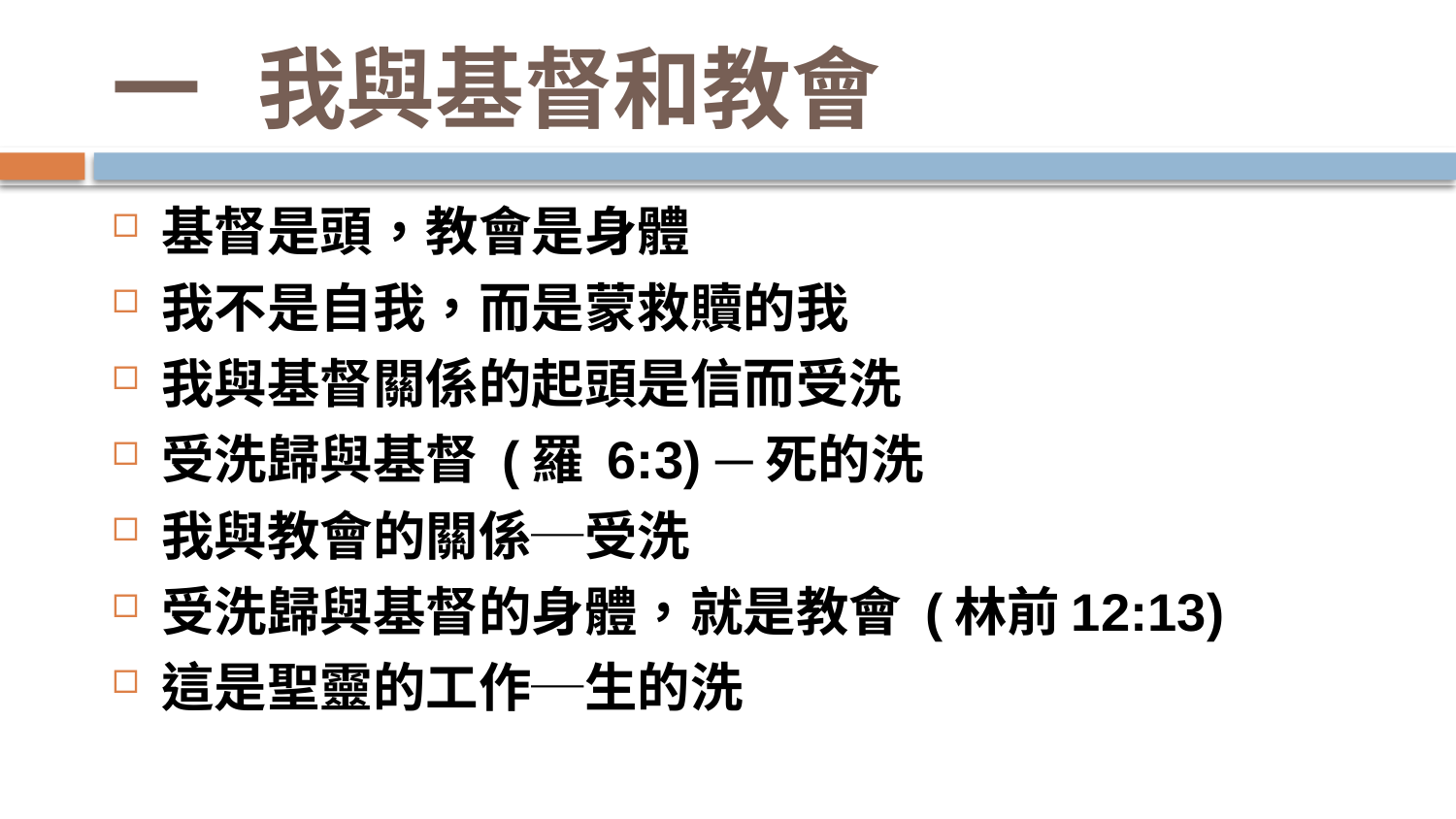

# 一	我與基督和教會
基督是頭，教會是身體
我不是自我，而是蒙救贖的我
我與基督關係的起頭是信而受洗
受洗歸與基督 (羅 6:3) ─死的洗
我與教會的關係─受洗
受洗歸與基督的身體，就是教會 (林前12:13)
這是聖靈的工作─生的洗